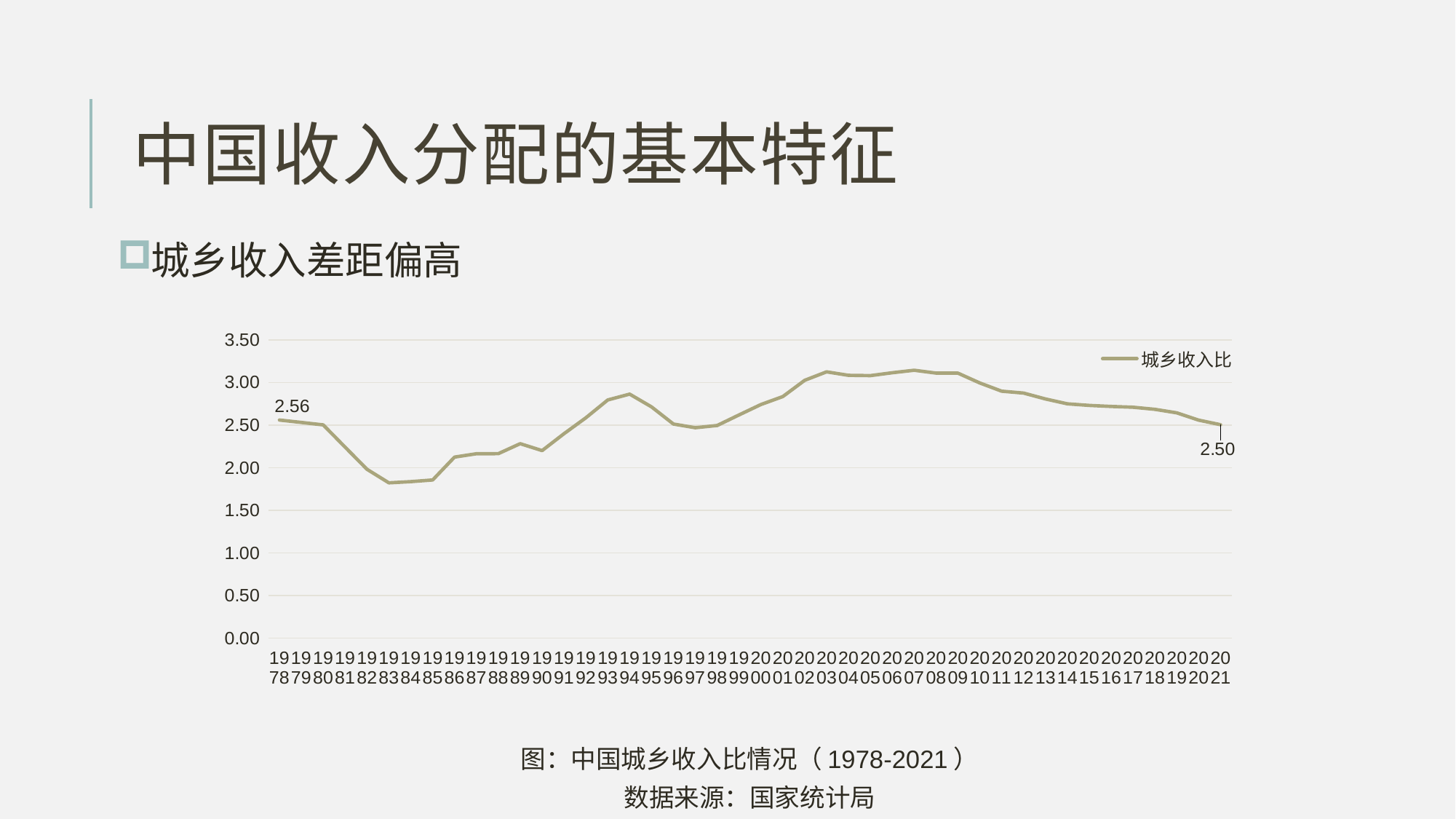

# 中国收入分配的基本特征
城乡收入差距偏高

图：中国城乡收入比情况（1978-2021）
数据来源：国家统计局

### Chart

| Category | 城乡收入比 |
|---|---|
| 1978.0 | 2.55970149253731 |
| 1979.0 | 2.53125 |
| 1980.0 | 2.50261780104712 |
| 1981.0 | 2.24215246636771 |
| 1982.0 | 1.98148148148148 |
| 1983.0 | 1.82258064516129 |
| 1984.0 | 1.83661971830986 |
| 1985.0 | 1.85678391959799 |
| 1986.0 | 2.125 |
| 1987.0 | 2.16414686825054 |
| 1988.0 | 2.1651376146789 |
| 1989.0 | 2.28239202657807 |
| 1990.0 | 2.20116618075802 |
| 1991.0 | 2.399153737658669 |
| 1992.0 | 2.585459183673469 |
| 1993.0 | 2.79501084598698 |
| 1994.0 | 2.86322686322686 |
| 1995.0 | 2.71419518377693 |
| 1996.0 | 2.512461059190029 |
| 1997.0 | 2.4688995215311 |
| 1998.0 | 2.4956241363427 |
| 1999.0 | 2.61956034096007 |
| 2000.0 | 2.74145486415425 |
| 2001.0 | 2.835064395513089 |
| 2002.0 | 3.02570185844207 |
| 2003.0 | 3.12490706319703 |
| 2004.0 | 3.08391146349521 |
| 2005.0 | 3.08071216617211 |
| 2006.0 | 3.114446529080679 |
| 2007.0 | 3.14374855558123 |
| 2008.0 | 3.110422084416879 |
| 2009.0 | 3.109659613615459 |
| 2010.0 | 2.99410076530612 |
| 2011.0 | 2.897890181228019 |
| 2012.0 | 2.876028132077719 |
| 2013.0 | 2.806680805938489 |
| 2014.0 | 2.74992849652016 |
| 2015.0 | 2.73113290141832 |
| 2016.0 | 2.71908112917577 |
| 2017.0 | 2.70964860035736 |
| 2018.0 | 2.68529794075392 |
| 2019.0 | 2.64396729292803 |
| 2020.0 | 2.55875313758683 |
| 2021.0 | 2.50446357825788 |